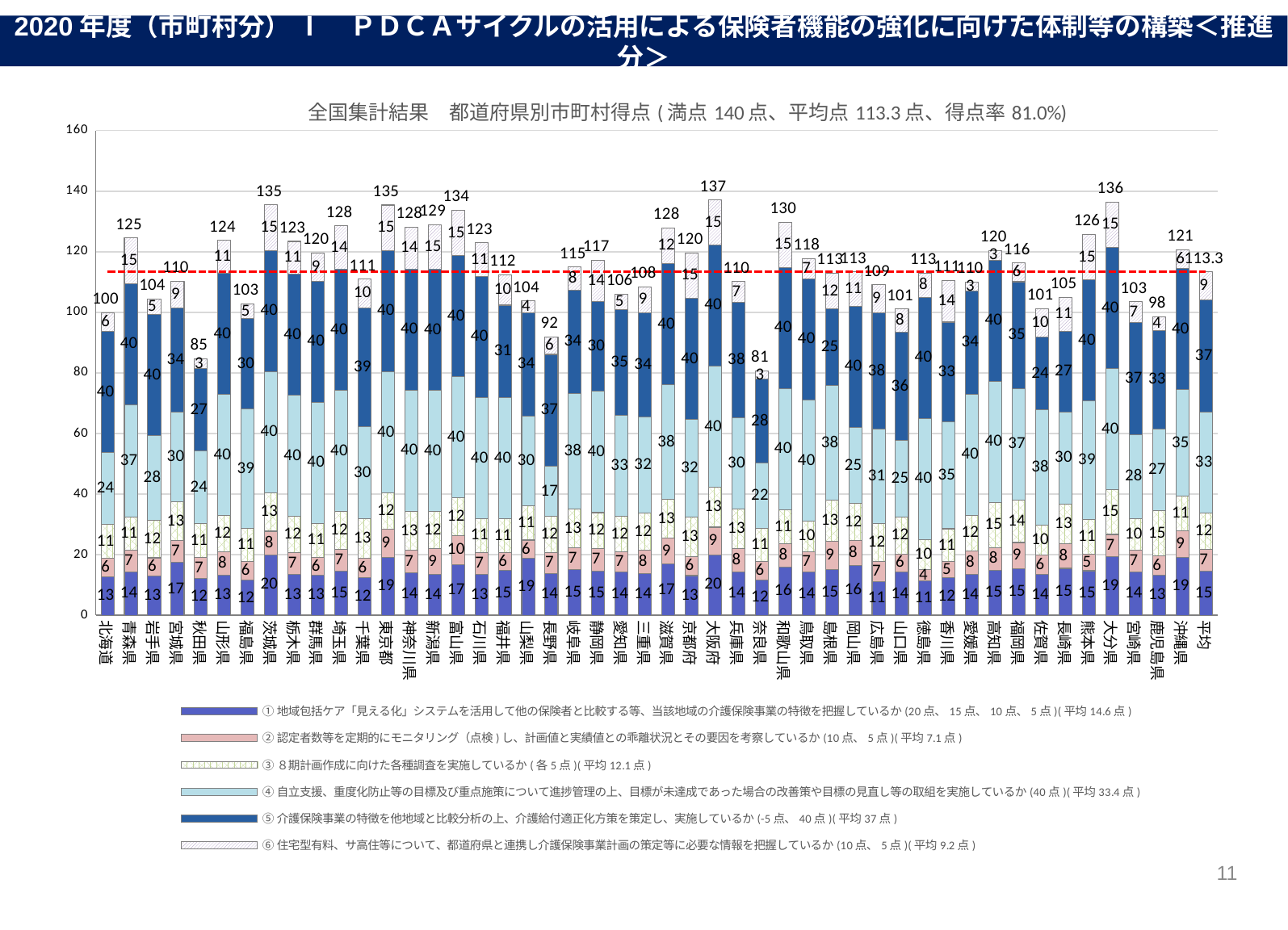

2020年度（市町村分） Ⅰ　ＰＤＣＡサイクルの活用による保険者機能の強化に向けた体制等の構築＜推進分＞

### Chart: 全国集計結果　都道府県別市町村得点(満点140点、平均点113.3点、得点率81.0%)

| Category | ①地域包括ケア「見える化」システムを活用して他の保険者と比較する等、当該地域の介護保険事業の特徴を把握しているか(20点、15点、10点、5点)(平均14.6点) | ②認定者数等を定期的にモニタリング（点検)し、計画値と実績値との乖離状況とその要因を考察しているか(10点、5点)(平均7.1点) | ③８期計画作成に向けた各種調査を実施しているか(各5点)(平均12.1点) | ④自立支援、重度化防止等の目標及び重点施策について進捗管理の上、目標が未達成であった場合の改善策や目標の見直し等の取組を実施しているか(40点)(平均33.4点) | ⑤介護保険事業の特徴を他地域と比較分析の上、介護給付適正化方策を策定し、実施しているか(-5点、40点)(平均37点) | ⑥住宅型有料、サ高住等について、都道府県と連携し介護保険事業計画の策定等に必要な情報を把握しているか(10点、5点)(平均9.2点) | 合計 | 平均 |
|---|---|---|---|---|---|---|---|---|
| 北海道 | 12.70949720670391 | 6.005586592178771 | 11.256983240223464 | 23.687150837988828 | 40.0 | 6.173184357541899 | 99.83240223463687 | 113.34577828834003 |
| 青森県 | 14.25 | 7.25 | 11.0 | 37.0 | 40.0 | 15.0 | 124.5 | 113.34577828834003 |
| 岩手県 | 13.030303030303031 | 5.909090909090909 | 12.424242424242424 | 27.87878787878788 | 40.0 | 5.151515151515151 | 104.3939393939394 | 113.34577828834003 |
| 宮城県 | 17.428571428571427 | 7.142857142857143 | 12.857142857142858 | 29.714285714285715 | 34.285714285714285 | 8.857142857142858 | 110.28571428571428 | 113.34577828834003 |
| 秋田県 | 12.2 | 6.8 | 11.2 | 24.0 | 27.2 | 3.2 | 84.60000000000001 | 113.34577828834003 |
| 山形県 | 13.142857142857142 | 7.857142857142857 | 11.857142857142858 | 40.0 | 40.0 | 10.857142857142858 | 123.71428571428572 | 113.34577828834003 |
| 福島県 | 11.525423728813559 | 6.101694915254237 | 11.101694915254237 | 39.32203389830509 | 29.83050847457627 | 4.915254237288136 | 102.79661016949154 | 113.34577828834003 |
| 茨城県 | 20.0 | 7.7272727272727275 | 12.727272727272727 | 40.0 | 40.0 | 15.0 | 135.45454545454544 | 113.34577828834003 |
| 栃木県 | 13.4 | 7.4 | 11.8 | 40.0 | 40.0 | 10.8 | 123.39999999999999 | 113.34577828834003 |
| 群馬県 | 13.142857142857142 | 6.0 | 11.142857142857142 | 40.0 | 40.0 | 9.285714285714286 | 119.57142857142857 | 113.34577828834003 |
| 埼玉県 | 14.603174603174603 | 7.222222222222222 | 12.380952380952381 | 40.0 | 40.0 | 14.285714285714286 | 128.4920634920635 | 113.34577828834003 |
| 千葉県 | 12.407407407407407 | 6.296296296296297 | 13.055555555555555 | 30.37037037037037 | 39.25925925925926 | 9.62962962962963 | 111.01851851851852 | 113.34577828834003 |
| 東京都 | 19.112903225806452 | 9.35483870967742 | 11.935483870967742 | 40.0 | 40.0 | 15.0 | 135.40322580645162 | 113.34577828834003 |
| 神奈川県 | 14.090909090909092 | 7.2727272727272725 | 12.878787878787879 | 40.0 | 40.0 | 13.93939393939394 | 128.1818181818182 | 113.34577828834003 |
| 新潟県 | 13.5 | 8.5 | 12.166666666666666 | 40.0 | 40.0 | 14.833333333333334 | 129.0 | 113.34577828834003 |
| 富山県 | 16.666666666666668 | 9.666666666666666 | 12.333333333333334 | 40.0 | 40.0 | 15.0 | 133.66666666666669 | 113.34577828834003 |
| 石川県 | 13.421052631578947 | 7.368421052631579 | 11.052631578947368 | 40.0 | 40.0 | 11.052631578947368 | 122.89473684210526 | 113.34577828834003 |
| 福井県 | 14.705882352941176 | 5.882352941176471 | 11.176470588235293 | 40.0 | 30.58823529411765 | 10.0 | 112.3529411764706 | 113.34577828834003 |
| 山梨県 | 18.703703703703702 | 6.111111111111111 | 11.296296296296296 | 29.62962962962963 | 34.074074074074076 | 3.888888888888889 | 103.7037037037037 | 113.34577828834003 |
| 長野県 | 13.766233766233766 | 6.9480519480519485 | 11.883116883116884 | 16.623376623376622 | 36.883116883116884 | 5.8441558441558445 | 91.94805194805195 | 113.34577828834003 |
| 岐阜県 | 15.119047619047619 | 7.023809523809524 | 12.857142857142858 | 38.095238095238095 | 34.285714285714285 | 7.619047619047619 | 115.0 | 113.34577828834003 |
| 静岡県 | 14.571428571428571 | 7.428571428571429 | 11.857142857142858 | 40.0 | 29.714285714285715 | 13.571428571428571 | 117.14285714285715 | 113.34577828834003 |
| 愛知県 | 14.166666666666666 | 6.666666666666667 | 11.851851851851851 | 33.333333333333336 | 34.81481481481482 | 5.092592592592593 | 105.92592592592594 | 113.34577828834003 |
| 三重県 | 13.793103448275861 | 7.586206896551724 | 12.241379310344827 | 31.724137931034484 | 34.48275862068966 | 8.620689655172415 | 108.44827586206895 | 113.34577828834003 |
| 滋賀県 | 16.842105263157894 | 8.68421052631579 | 12.631578947368421 | 37.89473684210526 | 40.0 | 11.842105263157896 | 127.89473684210526 | 113.34577828834003 |
| 京都府 | 13.076923076923077 | 6.346153846153846 | 12.884615384615385 | 32.30769230769231 | 40.0 | 15.0 | 119.61538461538461 | 113.34577828834003 |
| 大阪府 | 20.0 | 9.069767441860465 | 13.13953488372093 | 40.0 | 40.0 | 14.883720930232558 | 137.09302325581396 | 113.34577828834003 |
| 兵庫県 | 14.390243902439025 | 7.560975609756097 | 13.048780487804878 | 30.24390243902439 | 38.048780487804876 | 6.829268292682927 | 110.1219512195122 | 113.34577828834003 |
| 奈良県 | 11.666666666666666 | 6.153846153846154 | 10.897435897435898 | 21.53846153846154 | 27.692307692307693 | 2.6923076923076925 | 80.64102564102565 | 113.34577828834003 |
| 和歌山県 | 16.0 | 7.5 | 11.333333333333334 | 40.0 | 40.0 | 14.833333333333334 | 129.66666666666669 | 113.34577828834003 |
| 鳥取県 | 14.210526315789474 | 6.842105263157895 | 10.0 | 40.0 | 40.0 | 6.578947368421052 | 117.63157894736842 | 113.34577828834003 |
| 島根県 | 15.0 | 9.473684210526315 | 13.421052631578947 | 37.89473684210526 | 25.263157894736842 | 11.842105263157896 | 112.89473684210526 | 113.34577828834003 |
| 岡山県 | 16.48148148148148 | 8.148148148148149 | 12.222222222222221 | 25.185185185185187 | 40.0 | 11.296296296296296 | 113.33333333333333 | 113.34577828834003 |
| 広島県 | 11.08695652173913 | 6.739130434782608 | 12.391304347826088 | 31.304347826086957 | 38.26086956521739 | 9.347826086956522 | 109.13043478260869 | 113.34577828834003 |
| 山口県 | 14.210526315789474 | 6.052631578947368 | 12.105263157894736 | 25.263157894736842 | 35.78947368421053 | 7.631578947368421 | 101.05263157894737 | 113.34577828834003 |
| 徳島県 | 11.25 | 3.75 | 10.0 | 40.0 | 40.0 | 7.916666666666667 | 112.91666666666667 | 113.34577828834003 |
| 香川県 | 12.352941176470589 | 5.294117647058823 | 10.882352941176471 | 35.294117647058826 | 32.94117647058823 | 13.823529411764707 | 110.58823529411765 | 113.34577828834003 |
| 愛媛県 | 13.5 | 7.75 | 11.75 | 40.0 | 34.0 | 3.0 | 110.0 | 113.34577828834003 |
| 高知県 | 14.852941176470589 | 7.5 | 14.852941176470589 | 40.0 | 40.0 | 3.235294117647059 | 120.44117647058823 | 113.34577828834003 |
| 福岡県 | 15.333333333333334 | 8.666666666666666 | 14.083333333333334 | 36.666666666666664 | 35.333333333333336 | 6.166666666666667 | 116.25000000000001 | 113.34577828834003 |
| 佐賀県 | 13.5 | 6.25 | 10.0 | 38.0 | 24.0 | 9.5 | 101.25 | 113.34577828834003 |
| 長崎県 | 15.476190476190476 | 8.095238095238095 | 13.095238095238095 | 30.476190476190474 | 26.666666666666668 | 11.19047619047619 | 105.0 | 113.34577828834003 |
| 熊本県 | 14.666666666666666 | 5.444444444444445 | 11.444444444444445 | 39.111111111111114 | 40.0 | 15.0 | 125.66666666666667 | 113.34577828834003 |
| 大分県 | 19.444444444444443 | 7.222222222222222 | 14.722222222222221 | 40.0 | 40.0 | 15.0 | 136.38888888888889 | 113.34577828834003 |
| 宮崎県 | 14.23076923076923 | 7.3076923076923075 | 10.384615384615385 | 27.692307692307693 | 36.92307692307692 | 6.923076923076923 | 103.46153846153845 | 113.34577828834003 |
| 鹿児島県 | 13.13953488372093 | 6.395348837209302 | 15.0 | 26.976744186046513 | 32.55813953488372 | 4.4186046511627906 | 98.48837209302326 | 113.34577828834003 |
| 沖縄県 | 19.146341463414632 | 8.658536585365853 | 11.463414634146341 | 35.1219512195122 | 40.0 | 6.341463414634147 | 120.73170731707317 | 113.34577828834003 |
| 平均 | 14.560597357840322 | 7.085008615738081 | 12.096496266513498 | 33.4290637564618 | 36.990235496840896 | 9.184376794945434 | 113.34577828834003 | 113.34577828834003 |
11